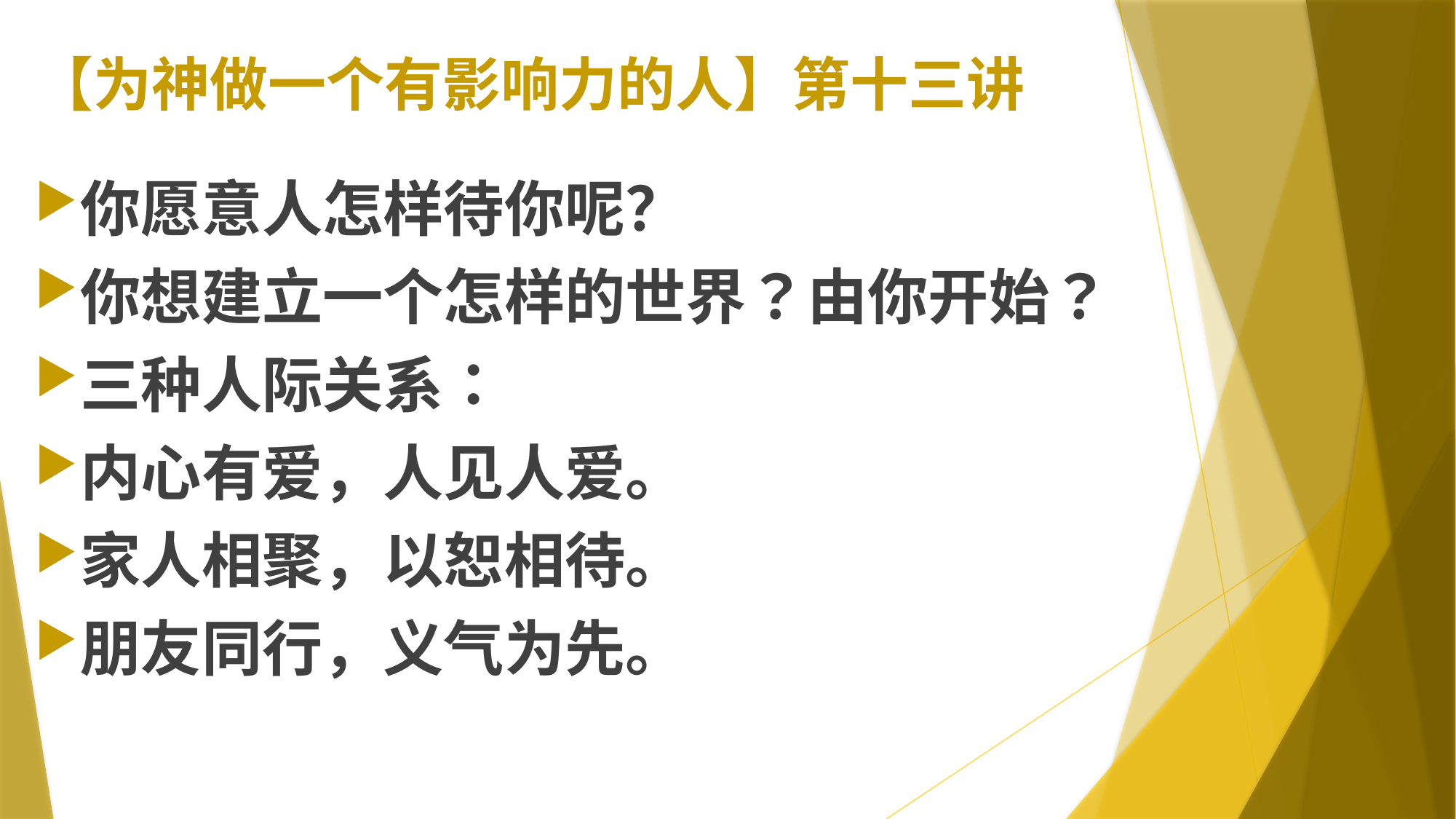

# 【为神做一个有影响力的人】第十三讲
你愿意人怎样待你呢？
你想建立一个怎样的世界？由你开始？
三种人际关系：
内心有爱，人见人爱。
家人相聚，以恕相待。
朋友同行，义气为先。